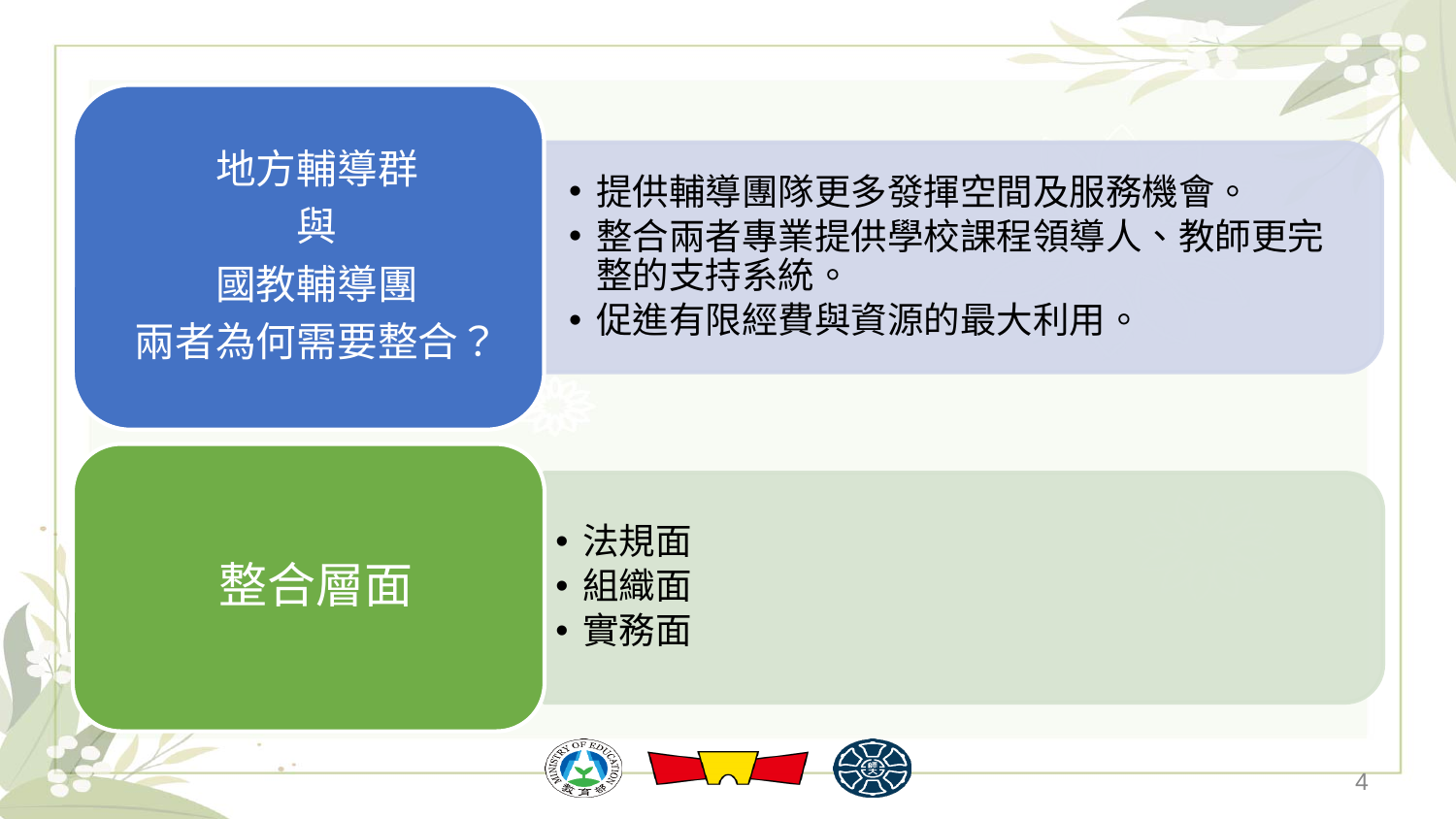

提供輔導團隊更多發揮空間及服務機會。
整合兩者專業提供學校課程領導人、教師更完整的支持系統。
促進有限經費與資源的最大利用。
地方輔導群
與
國教輔導團
兩者為何需要整合？
法規面
組織面
實務面
整合層面
4